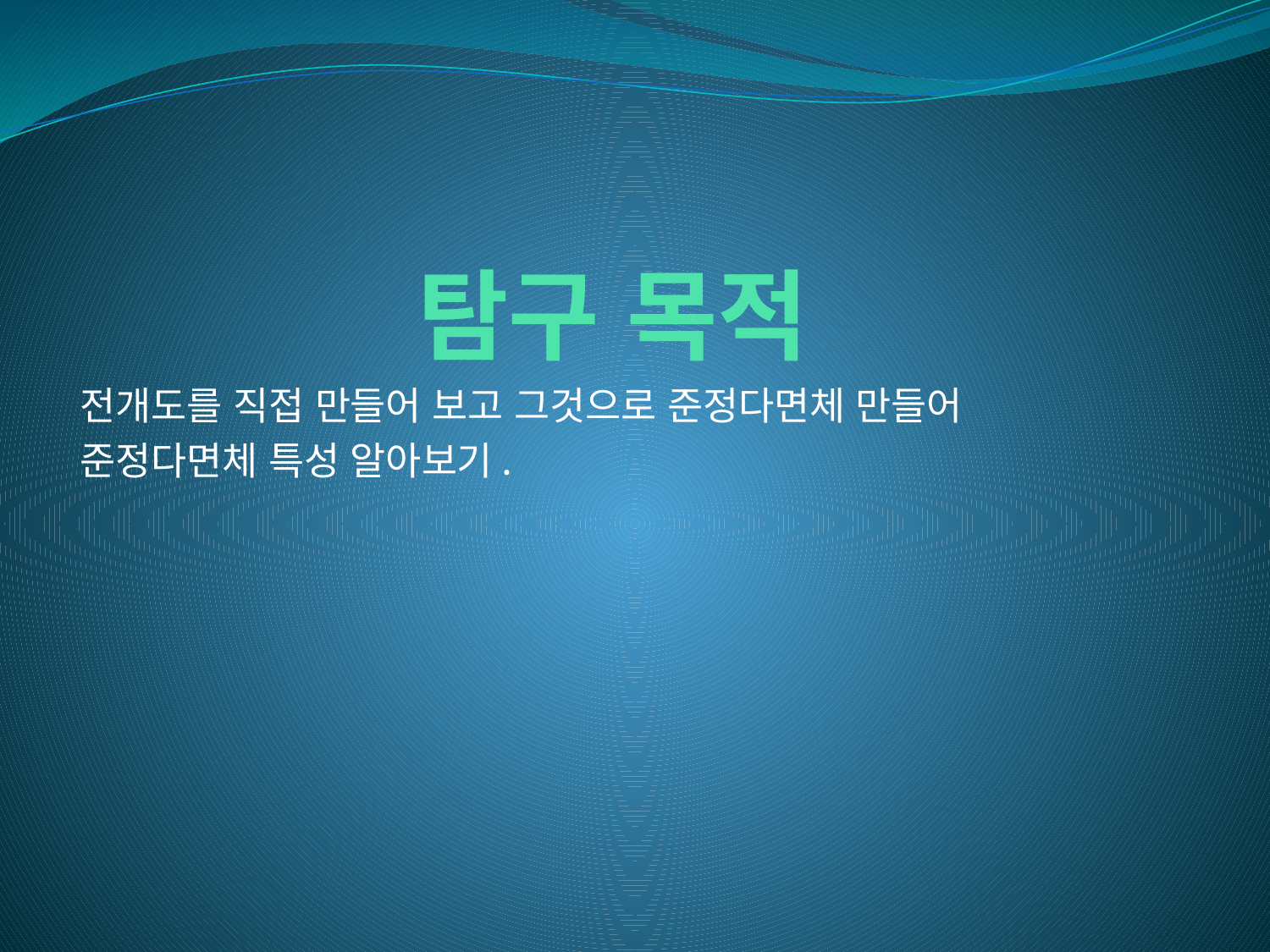

# 탐구 목적
전개도를 직접 만들어 보고 그것으로 준정다면체 만들어
준정다면체 특성 알아보기.